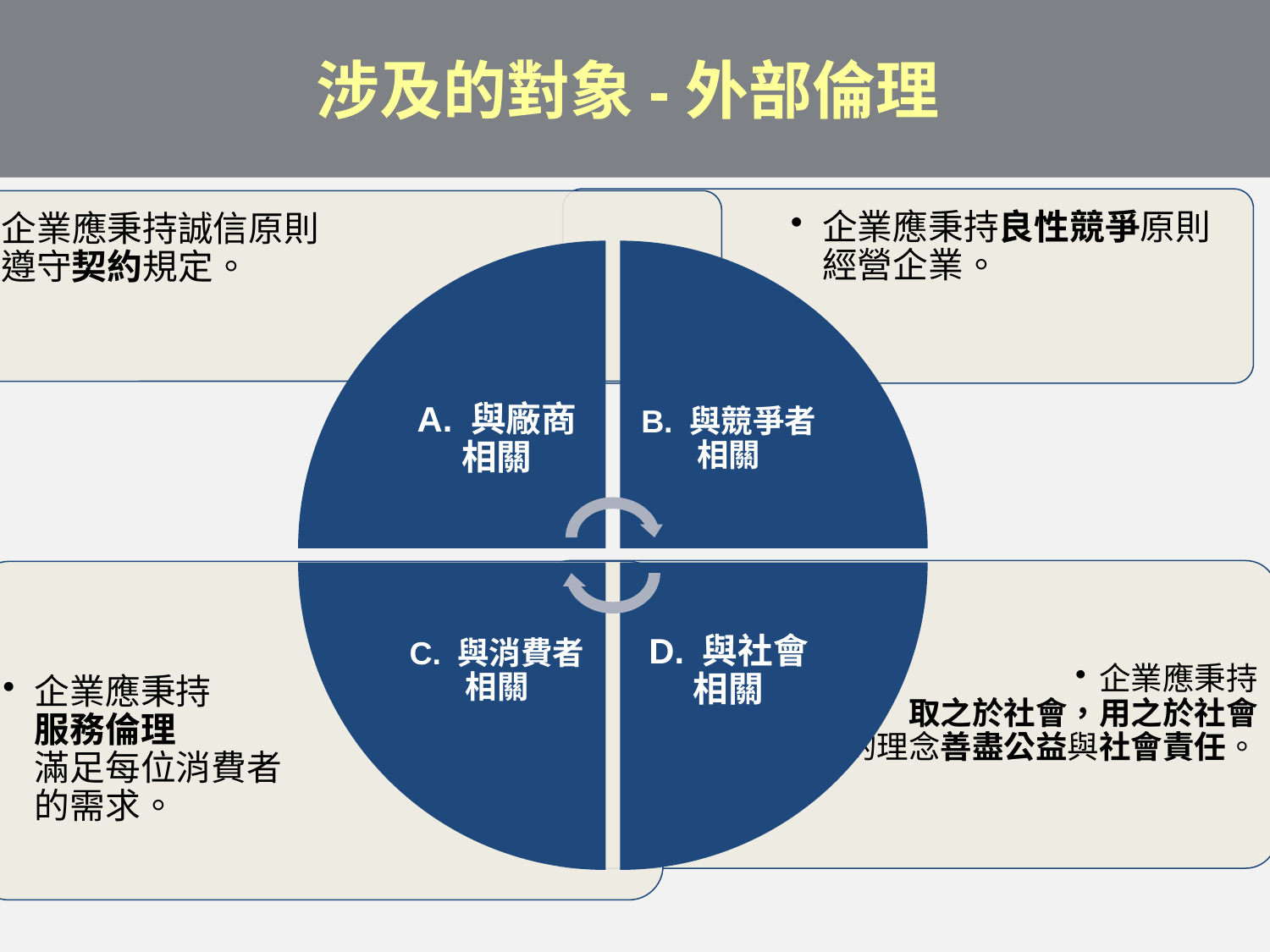

涉及的對象-外部倫理
企業應秉持
取之於社會，用之於社會
的理念善盡公益與社會責任。
企業應秉持
服務倫理
滿足每位消費者
的需求。
企業應秉持良性競爭原則經營企業。
企業應秉持誠信原則
遵守契約規定。
A. 與廠商相關
B. 與競爭者相關
D. 與社會相關
C. 與消費者相關